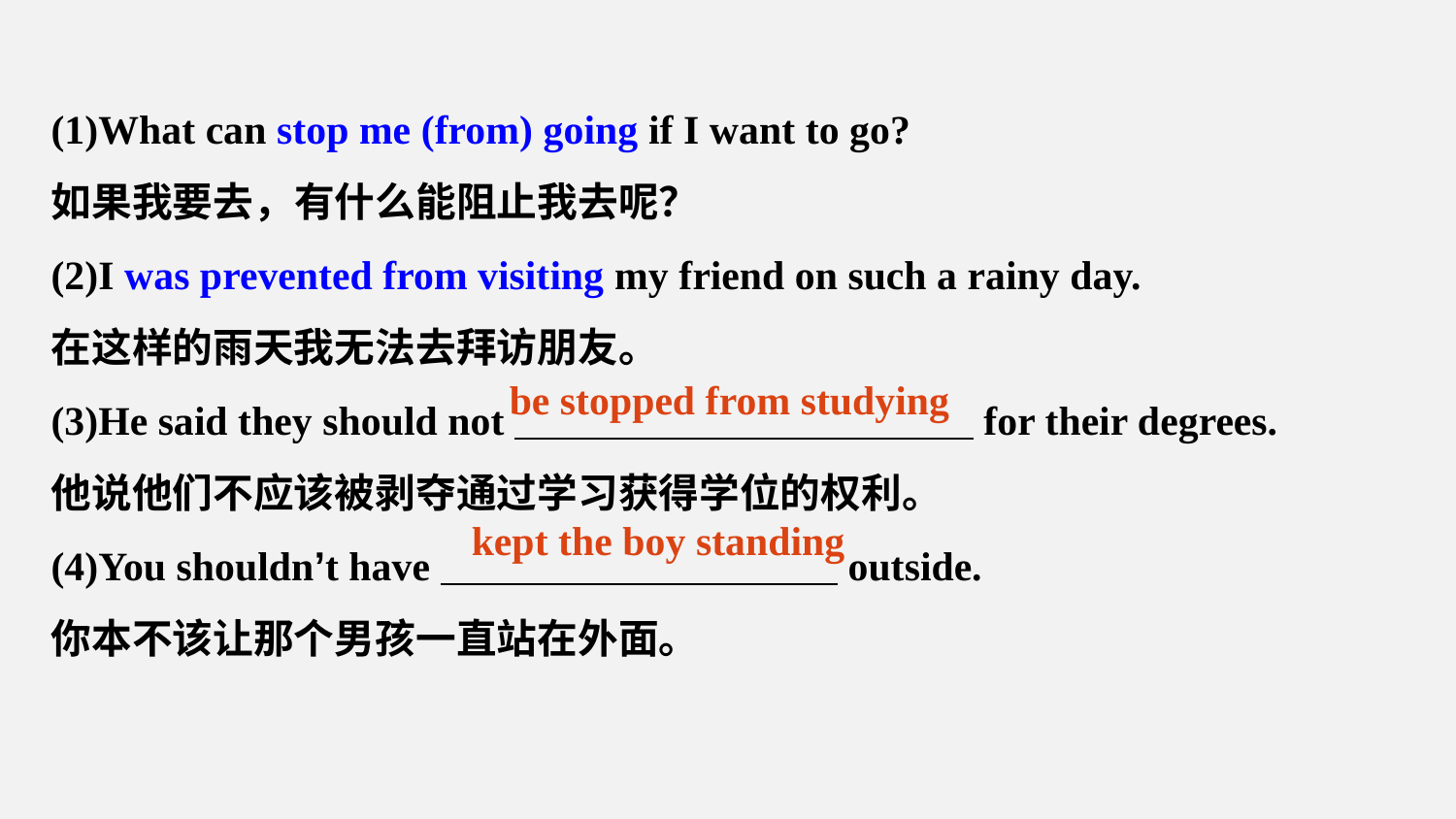

(1)What can stop me (from) going if I want to go?
如果我要去，有什么能阻止我去呢？
(2)I was prevented from visiting my friend on such a rainy day.
在这样的雨天我无法去拜访朋友。
(3)He said they should not                                               for their degrees.
他说他们不应该被剥夺通过学习获得学位的权利。
(4)You shouldn’t have                                         outside.
你本不该让那个男孩一直站在外面。
be stopped from studying
kept the boy standing